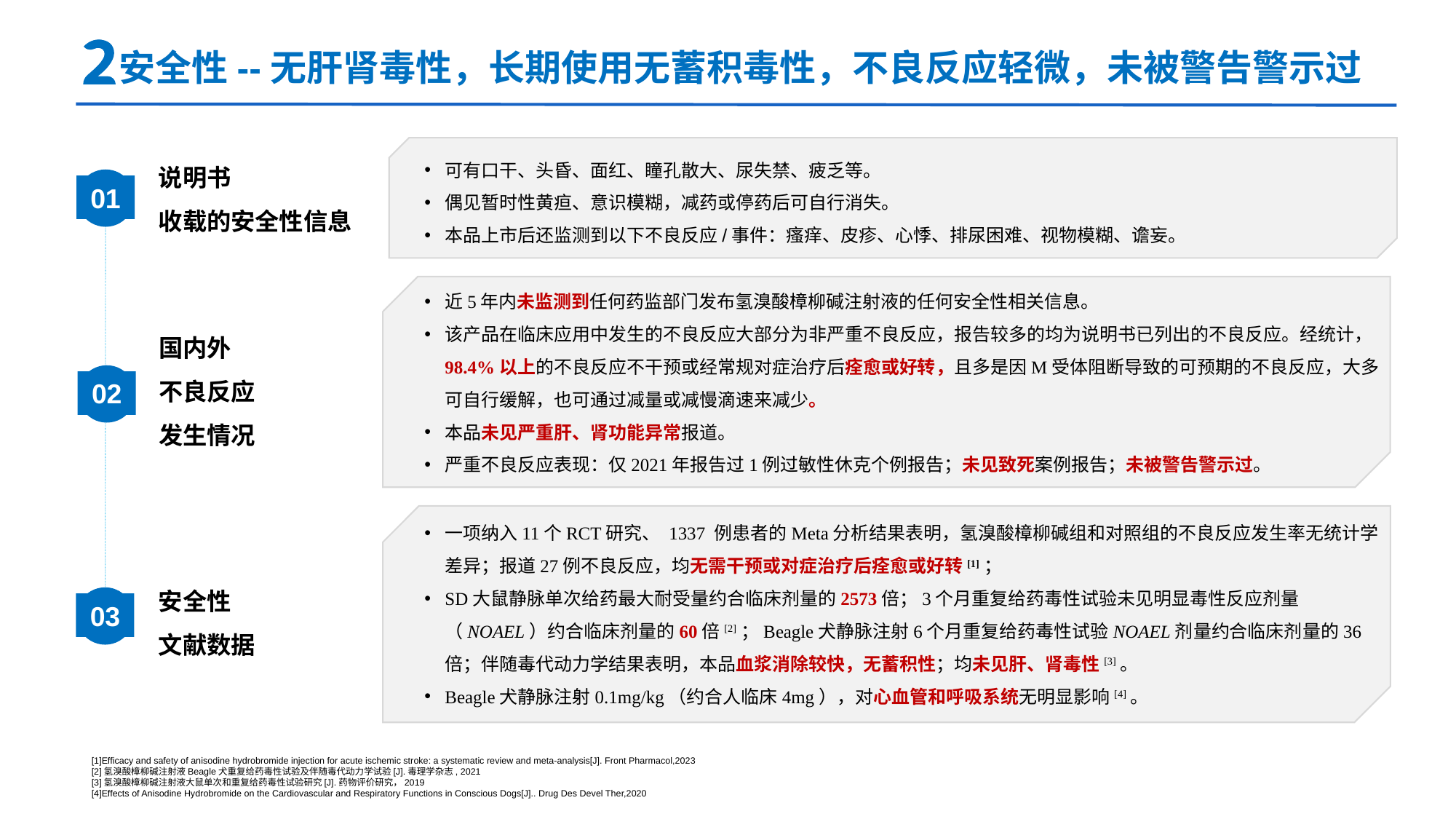

安全性--无肝肾毒性，长期使用无蓄积毒性，不良反应轻微，未被警告警示过

说明书
收载的安全性信息
可有口干、头昏、面红、瞳孔散大、尿失禁、疲乏等。
偶见暂时性黄疸、意识模糊，减药或停药后可自行消失。
本品上市后还监测到以下不良反应/事件：瘙痒、皮疹、心悸、排尿困难、视物模糊、谵妄。

01
近5年内未监测到任何药监部门发布氢溴酸樟柳碱注射液的任何安全性相关信息。
该产品在临床应用中发生的不良反应大部分为非严重不良反应，报告较多的均为说明书已列出的不良反应。经统计，98.4%以上的不良反应不干预或经常规对症治疗后痊愈或好转，且多是因M受体阻断导致的可预期的不良反应，大多可自行缓解，也可通过减量或减慢滴速来减少。
本品未见严重肝、肾功能异常报道。
严重不良反应表现：仅2021年报告过1例过敏性休克个例报告；未见致死案例报告；未被警告警示过。
国内外
不良反应
发生情况

02
一项纳入11个RCT研究、 1337 例患者的Meta分析结果表明，氢溴酸樟柳碱组和对照组的不良反应发生率无统计学差异；报道27例不良反应，均无需干预或对症治疗后痊愈或好转[1]；
SD大鼠静脉单次给药最大耐受量约合临床剂量的2573倍；3个月重复给药毒性试验未见明显毒性反应剂量（NOAEL）约合临床剂量的60倍[2]；Beagle犬静脉注射6个月重复给药毒性试验NOAEL剂量约合临床剂量的36倍；伴随毒代动力学结果表明，本品血浆消除较快，无蓄积性；均未见肝、肾毒性[3]。
Beagle犬静脉注射0.1mg/kg（约合人临床4mg），对心血管和呼吸系统无明显影响[4]。
安全性
文献数据

03
[1]Efficacy and safety of anisodine hydrobromide injection for acute ischemic stroke: a systematic review and meta-analysis[J]. Front Pharmacol,2023
[2]氢溴酸樟柳碱注射液Beagle犬重复给药毒性试验及伴随毒代动力学试验[J].毒理学杂志, 2021
[3]氢溴酸樟柳碱注射液大鼠单次和重复给药毒性试验研究[J].药物评价研究，2019
[4]Effects of Anisodine Hydrobromide on the Cardiovascular and Respiratory Functions in Conscious Dogs[J].. Drug Des Devel Ther,2020